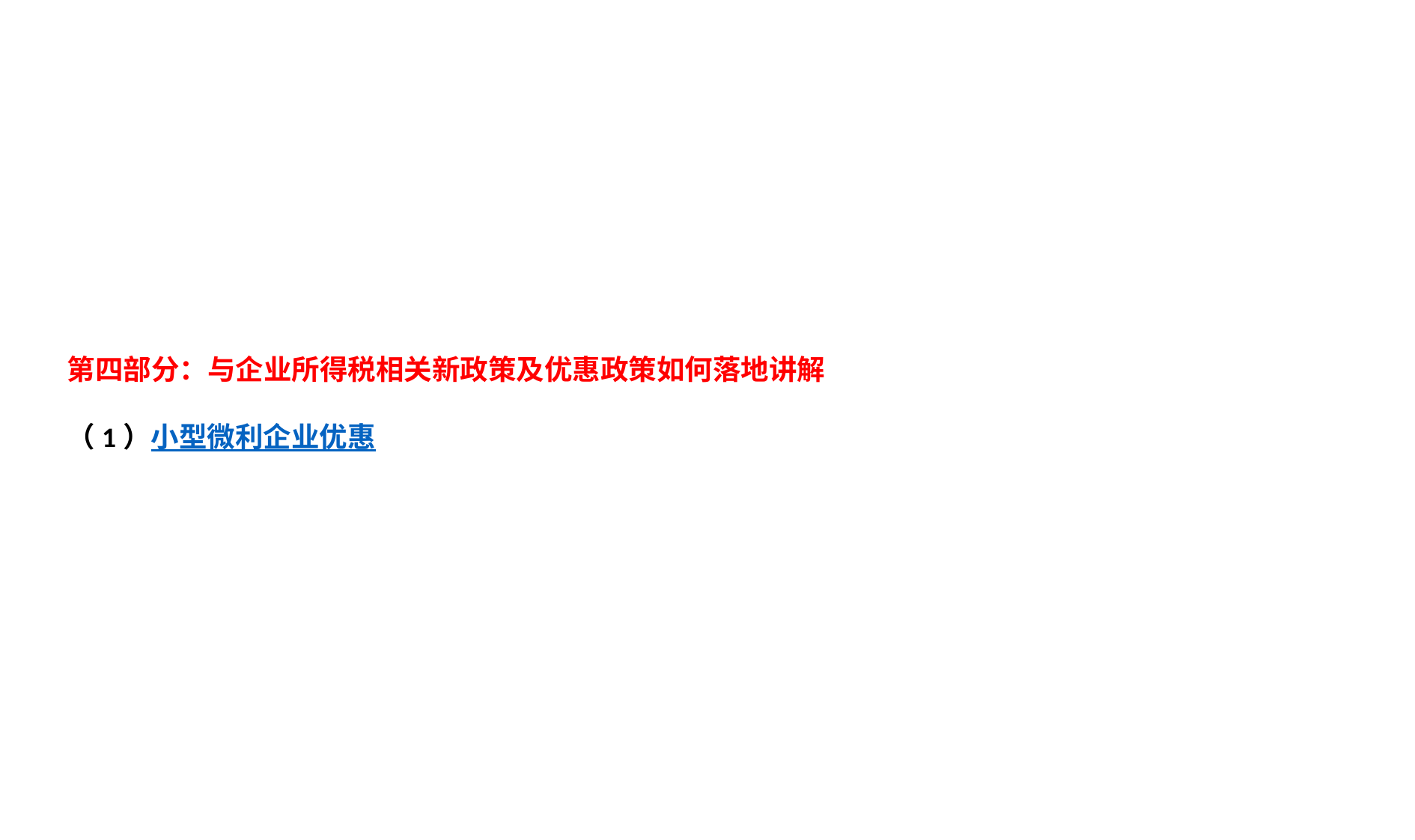

第四部分：与企业所得税相关新政策及优惠政策如何落地讲解
（1）小型微利企业优惠